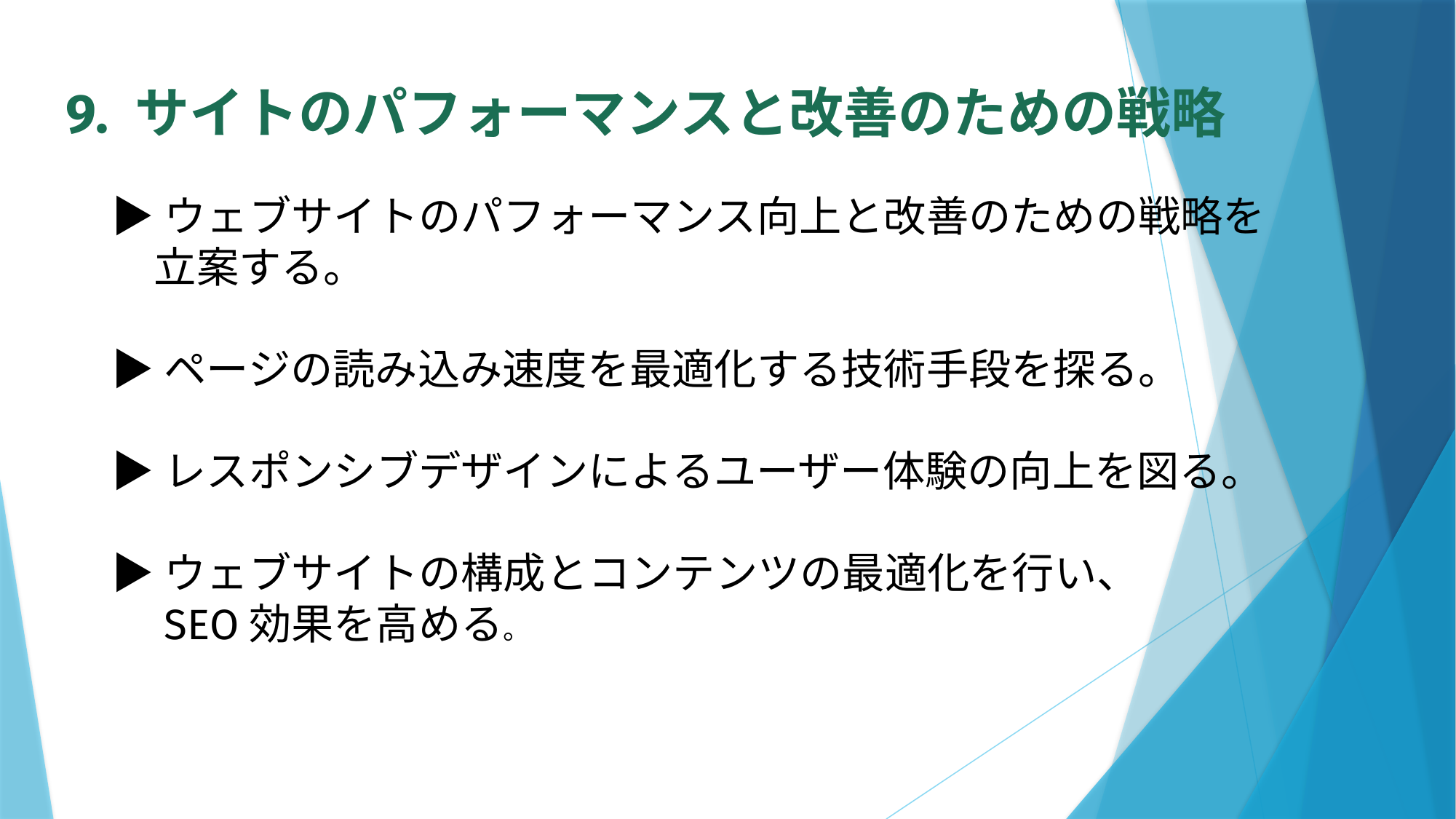

# 9. サイトのパフォーマンスと改善のための戦略
▶ウェブサイトのパフォーマンス向上と改善のための戦略を
　立案する。

▶ページの読み込み速度を最適化する技術手段を探る。

▶レスポンシブデザインによるユーザー体験の向上を図る。

▶ウェブサイトの構成とコンテンツの最適化を行い、
　SEO効果を高める。